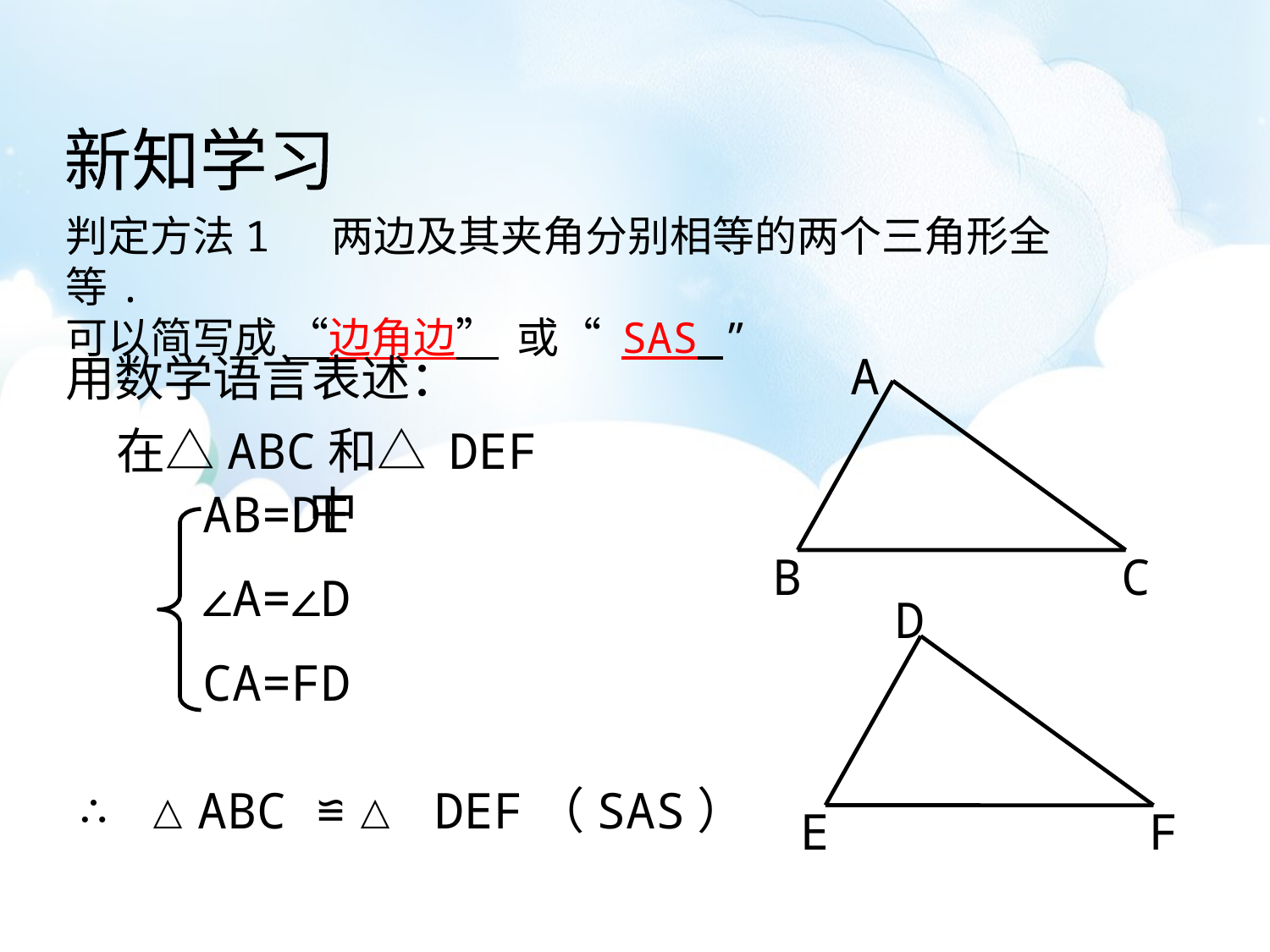

新知学习
判定方法1  两边及其夹角分别相等的两个三角形全等.
可以简写成 “边角边”  或“ SAS ”
A

B
C

用数学语言表述：
在△ABC和△ DEF中
AB=DE
∠A=∠D
CA=FD

D

E
F

∴ △ABC ≌△ DEF（SAS）